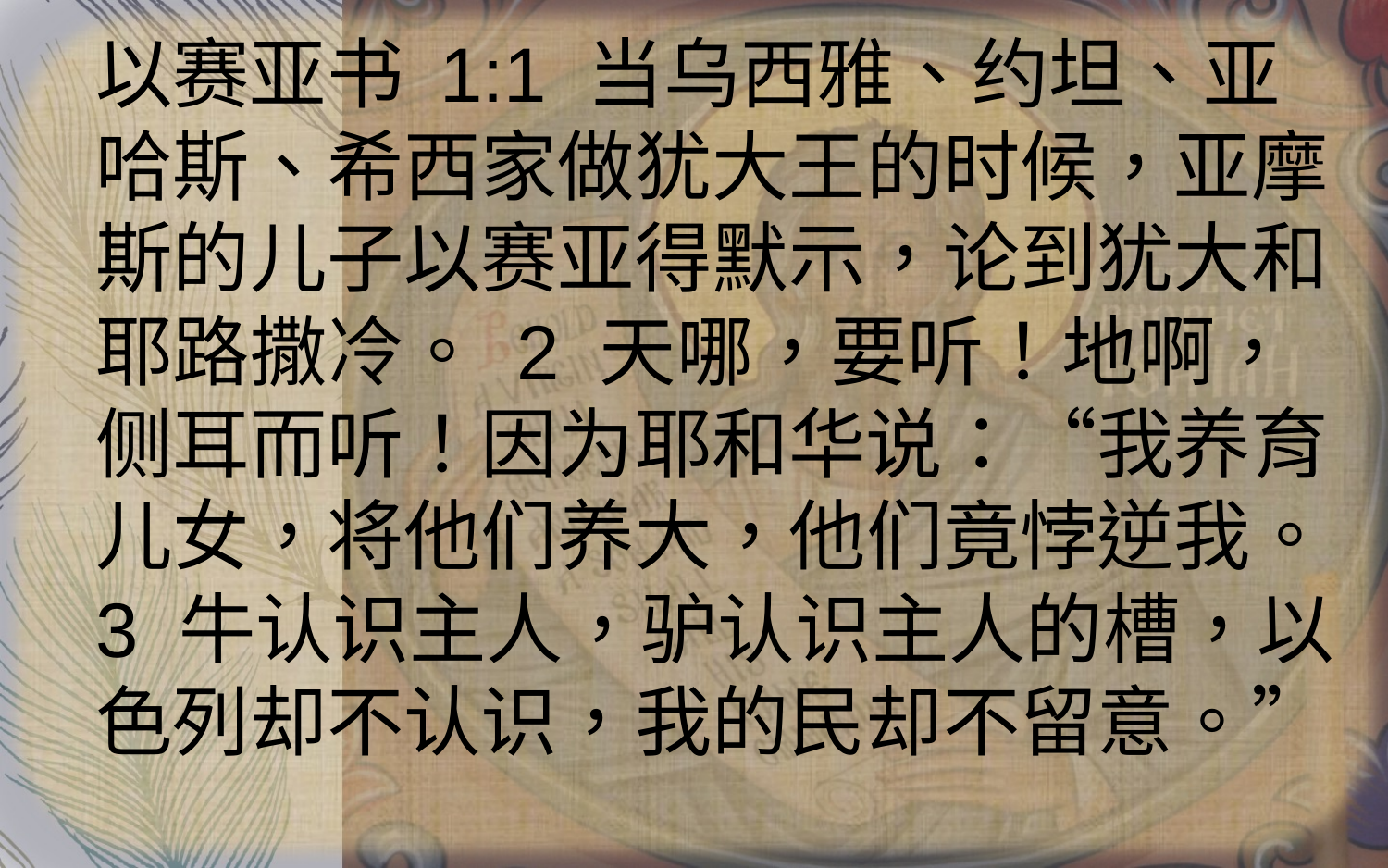

以赛亚书 1:1 当乌西雅、约坦、亚哈斯、希西家做犹大王的时候，亚摩斯的儿子以赛亚得默示，论到犹大和耶路撒冷。 2 天哪，要听！地啊，侧耳而听！因为耶和华说：“我养育儿女，将他们养大，他们竟悖逆我。 3 牛认识主人，驴认识主人的槽，以色列却不认识，我的民却不留意。”